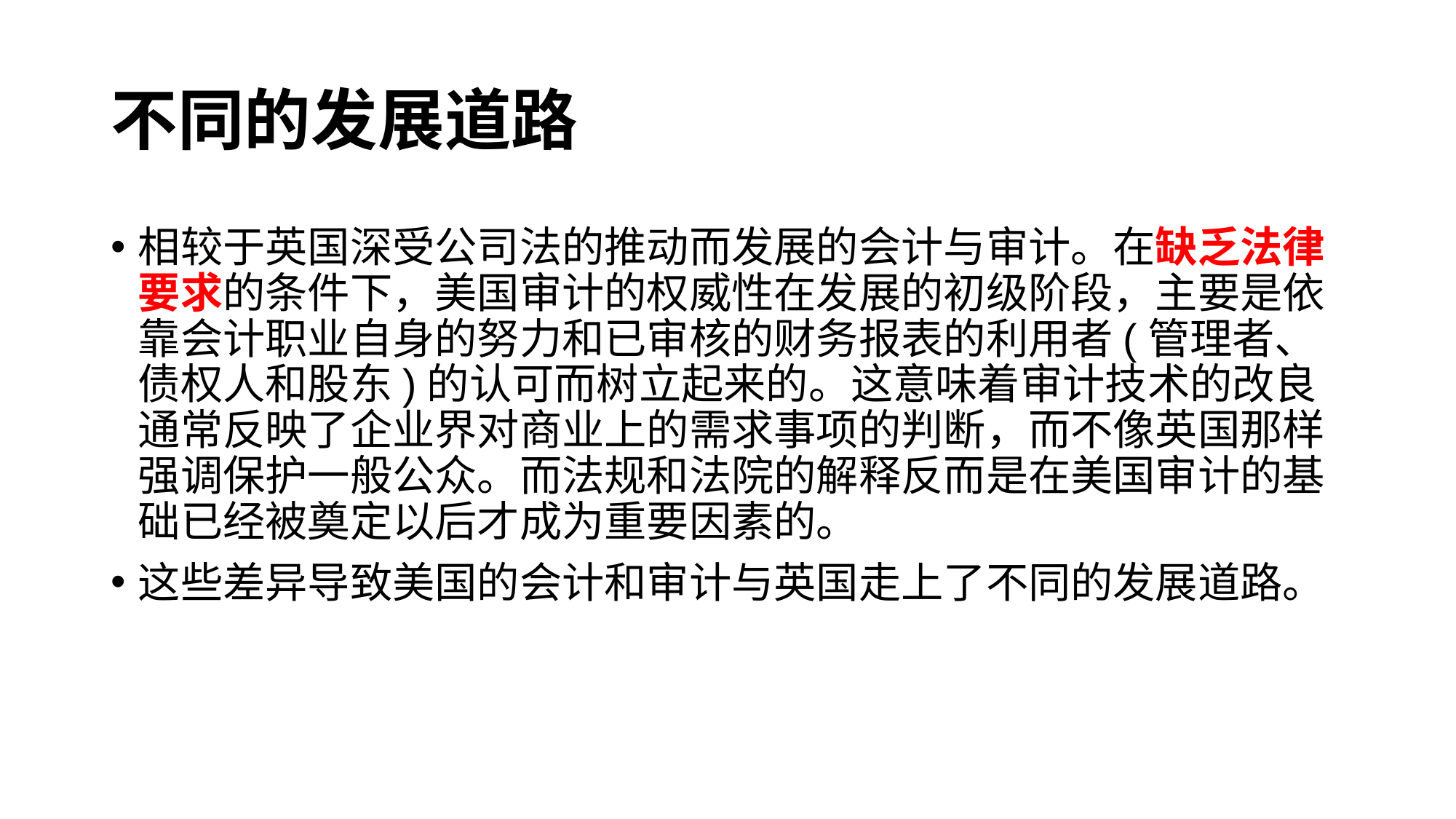

# 不同的发展道路
相较于英国深受公司法的推动而发展的会计与审计。在缺乏法律要求的条件下，美国审计的权威性在发展的初级阶段，主要是依靠会计职业自身的努力和已审核的财务报表的利用者(管理者、债权人和股东)的认可而树立起来的。这意味着审计技术的改良通常反映了企业界对商业上的需求事项的判断，而不像英国那样强调保护一般公众。而法规和法院的解释反而是在美国审计的基础已经被奠定以后才成为重要因素的。
这些差异导致美国的会计和审计与英国走上了不同的发展道路。